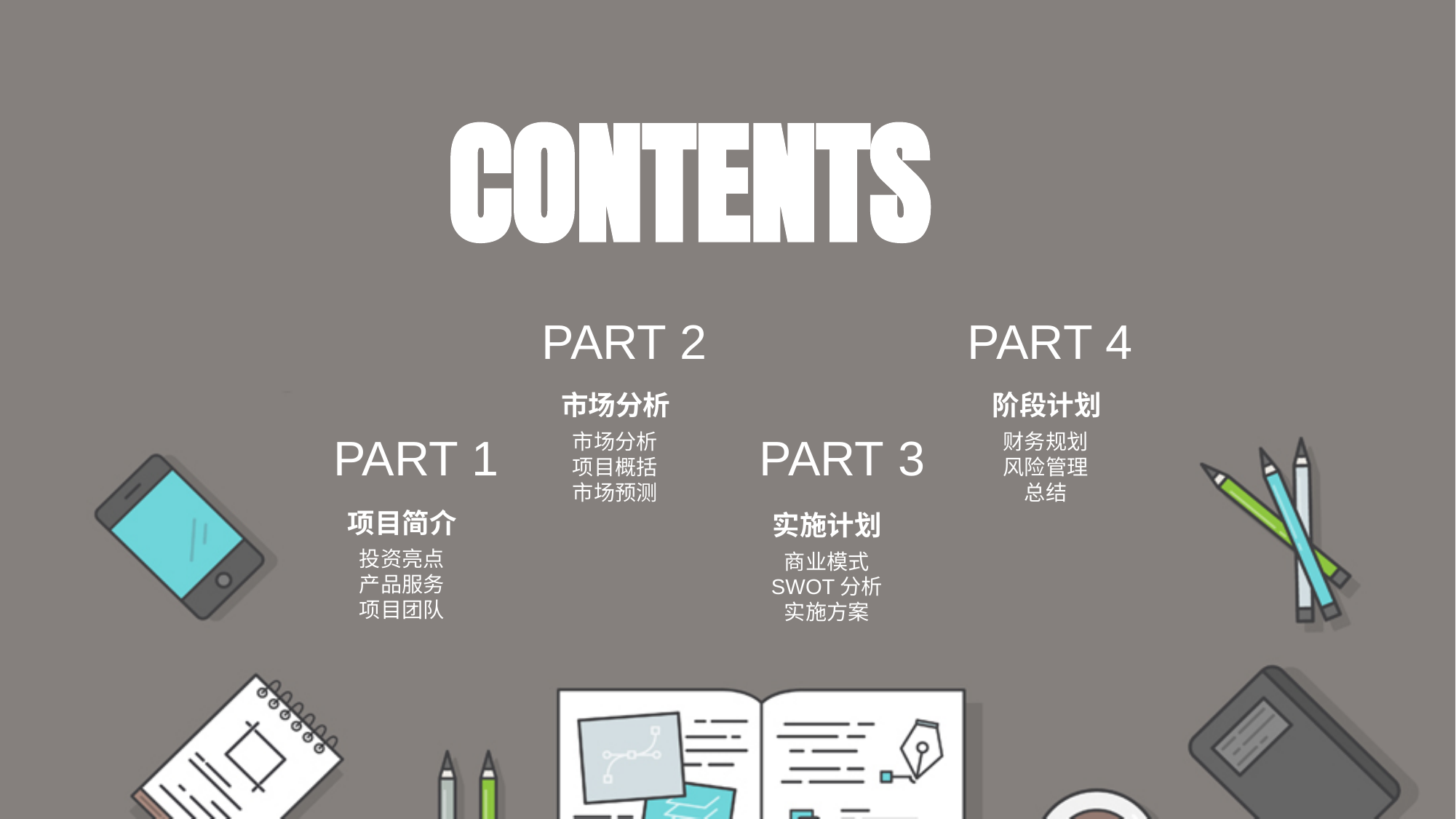

CONTENTS
PART 2
PART 4
市场分析
市场分析
项目概括
市场预测
阶段计划
财务规划
风险管理
总结
PART 1
PART 3
项目简介
投资亮点
产品服务
项目团队
实施计划
商业模式
SWOT分析
实施方案